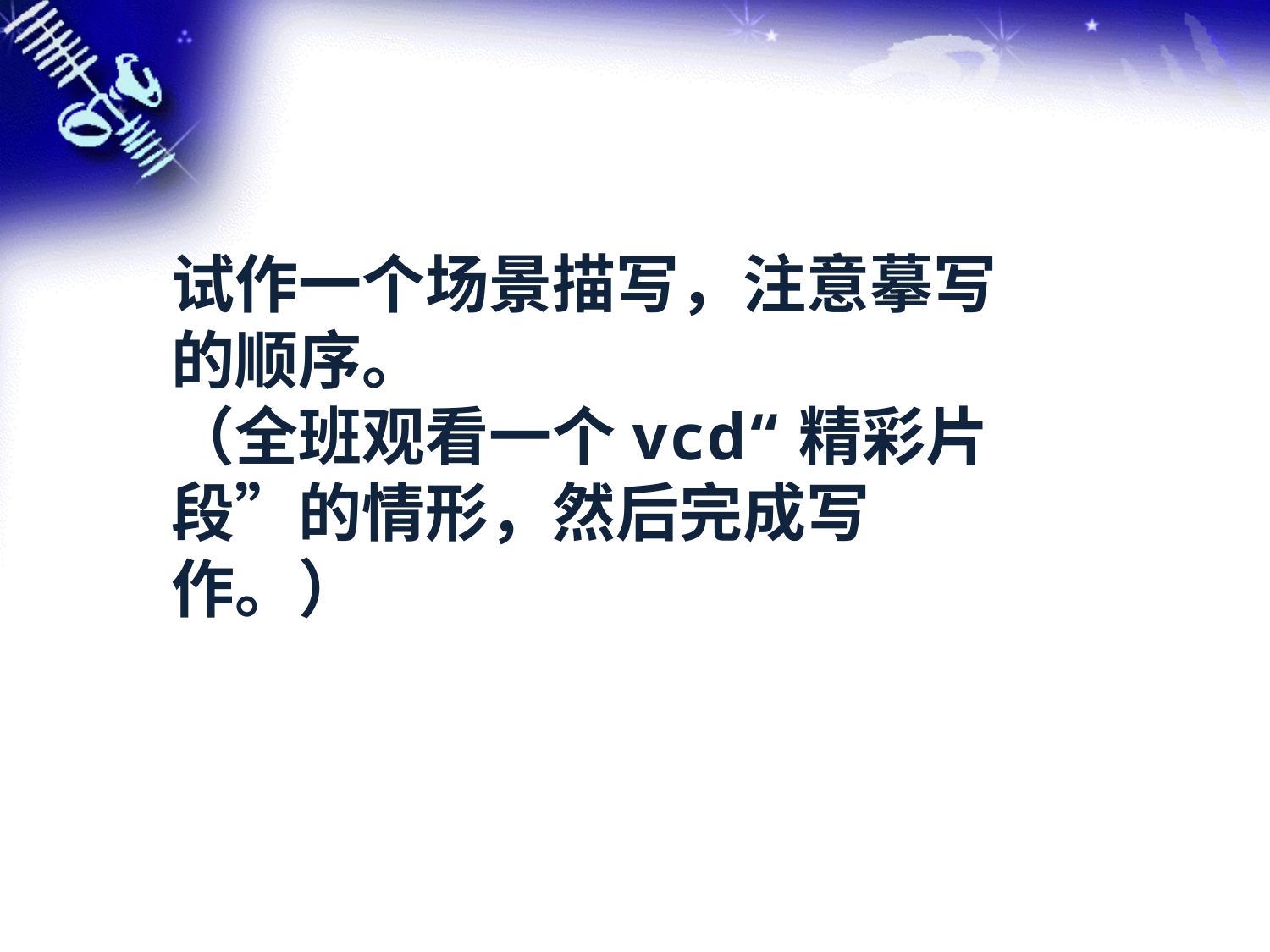

试作一个场景描写，注意摹写的顺序。
（全班观看一个vcd“精彩片段”的情形，然后完成写作。）